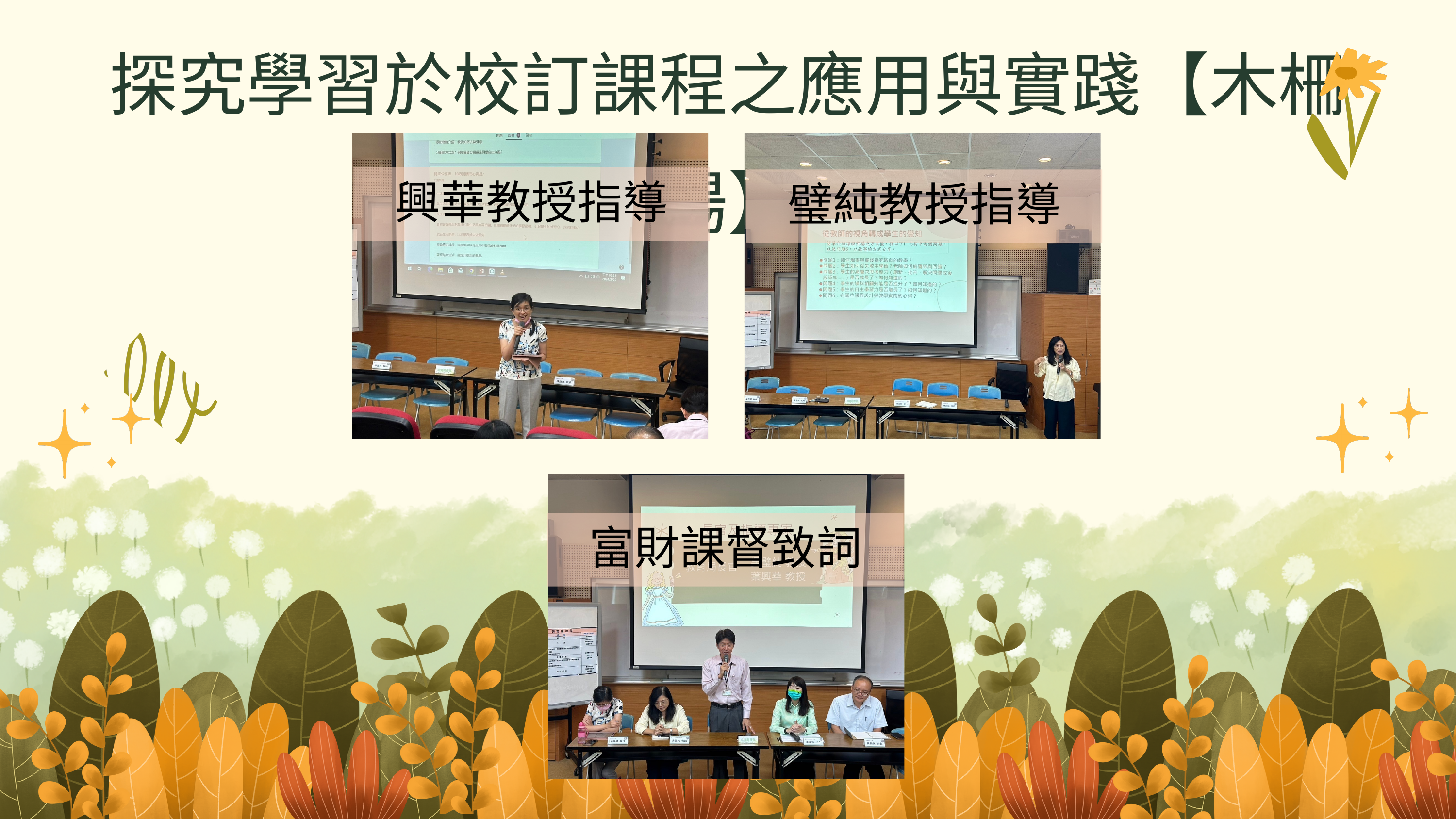

探究學習於校訂課程之應用與實踐【木柵場】

興華教授指導
璧純教授指導
富財課督致詞